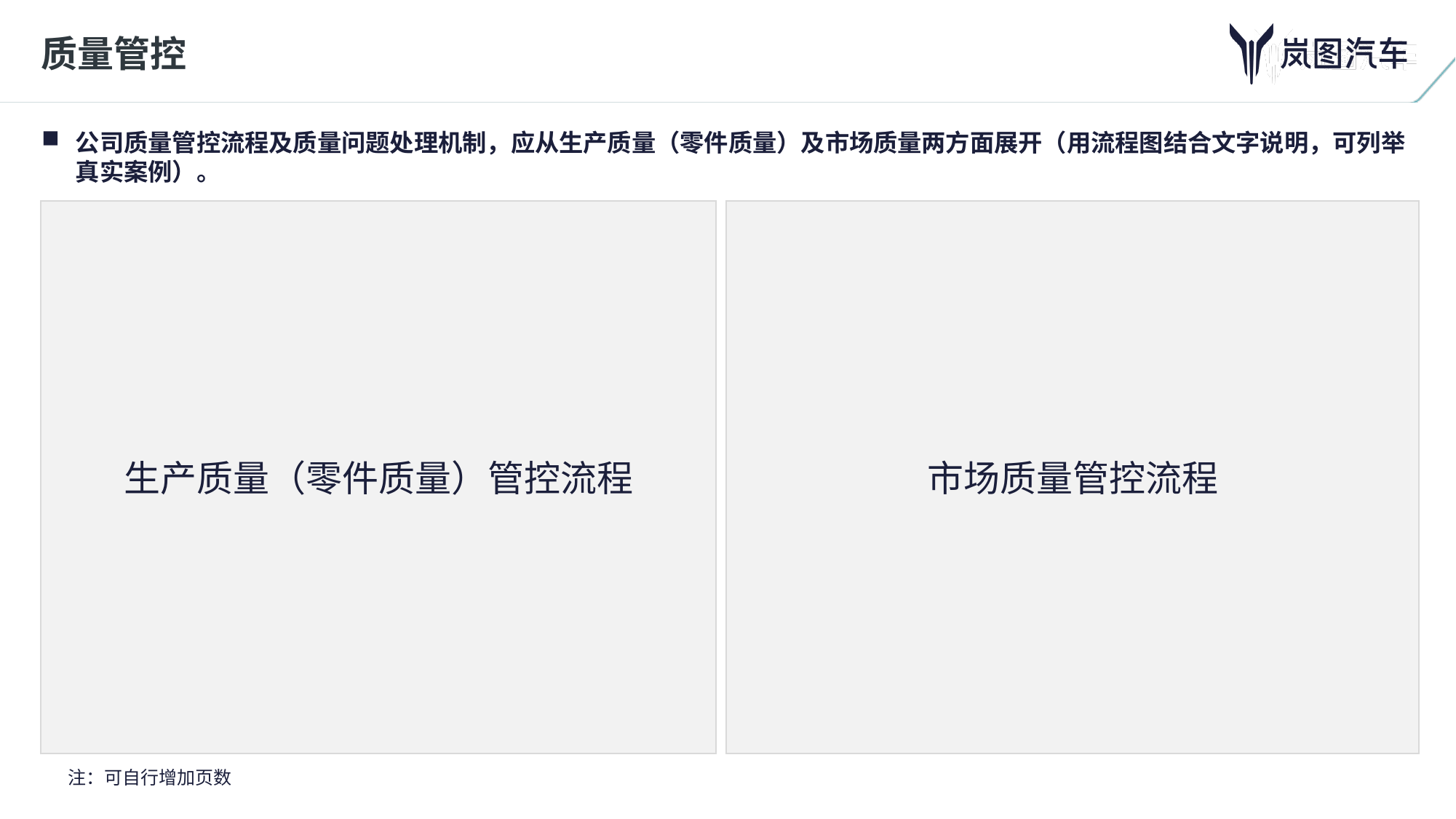

# 质量管控
公司质量管控流程及质量问题处理机制，应从生产质量（零件质量）及市场质量两方面展开（用流程图结合文字说明，可列举真实案例）。
生产质量（零件质量）管控流程
市场质量管控流程
注：可自行增加页数